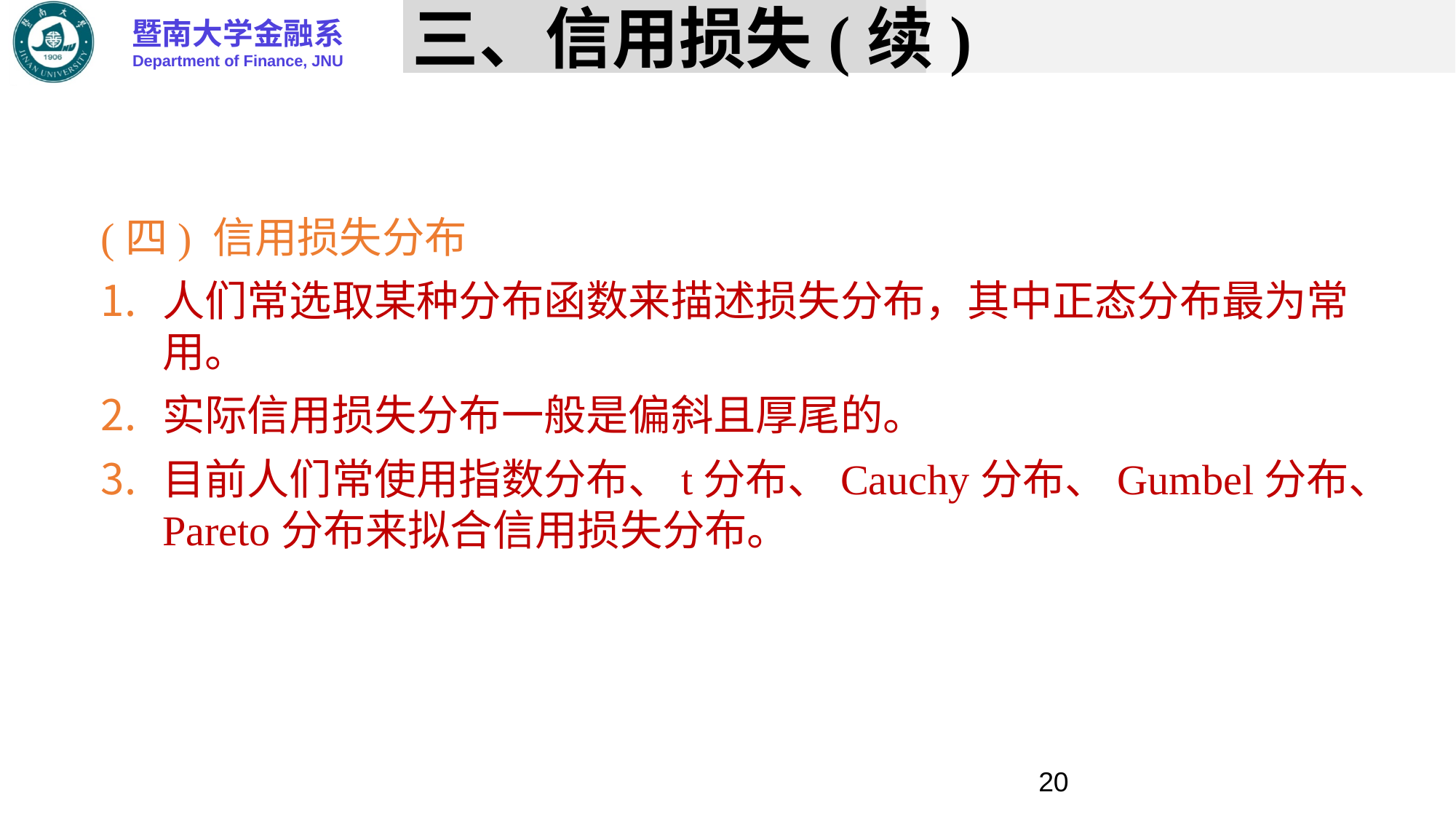

# 三、信用损失(续)
(四) 信用损失分布
人们常选取某种分布函数来描述损失分布，其中正态分布最为常用。
实际信用损失分布一般是偏斜且厚尾的。
目前人们常使用指数分布、t分布、Cauchy分布、Gumbel分布、Pareto分布来拟合信用损失分布。
20